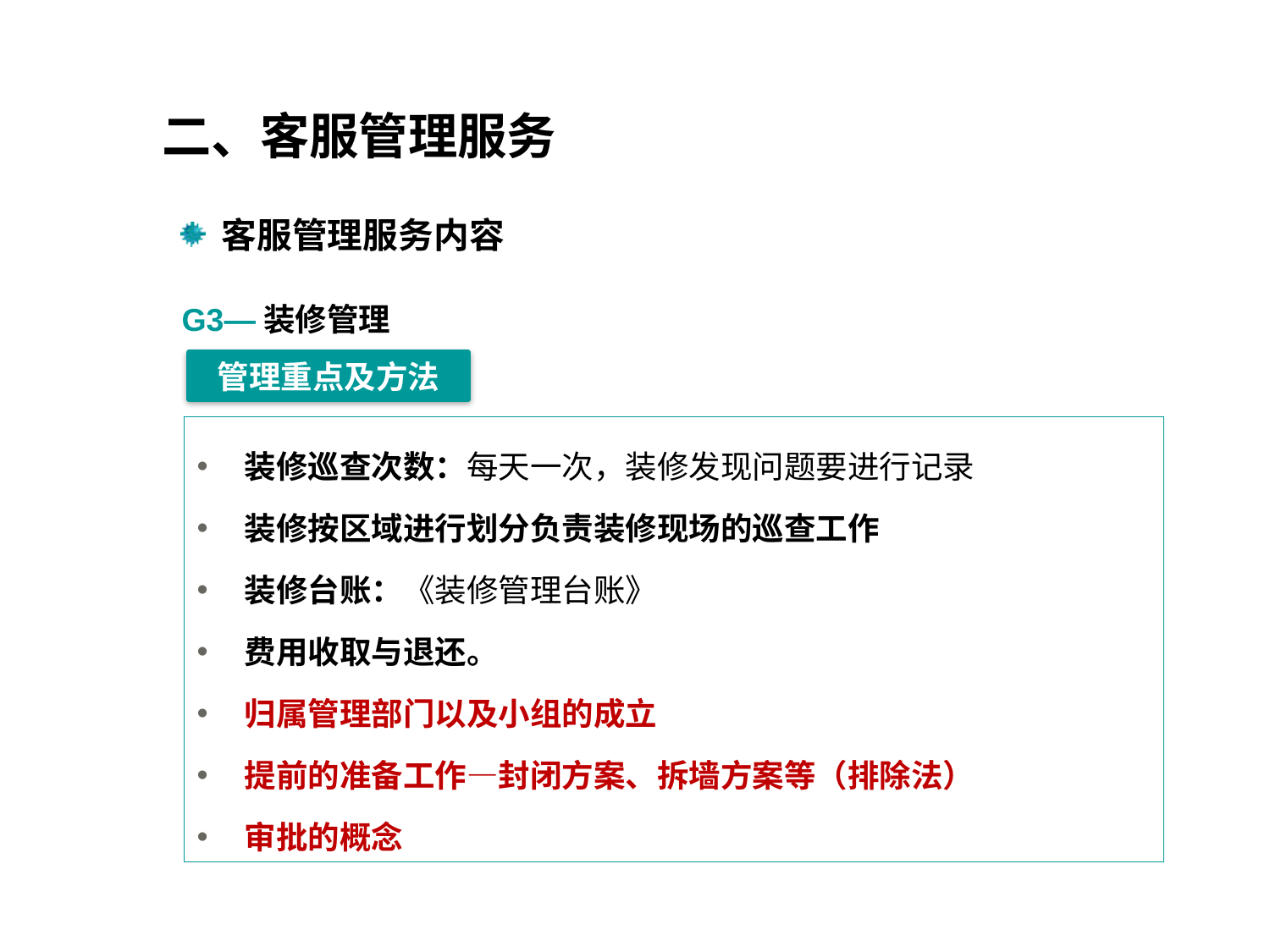

二、客服管理服务
 客服管理服务内容
G3—装修管理
管理重点及方法
装修巡查次数：每天一次，装修发现问题要进行记录
装修按区域进行划分负责装修现场的巡查工作
装修台账：《装修管理台账》
费用收取与退还。
归属管理部门以及小组的成立
提前的准备工作—封闭方案、拆墙方案等（排除法）
审批的概念